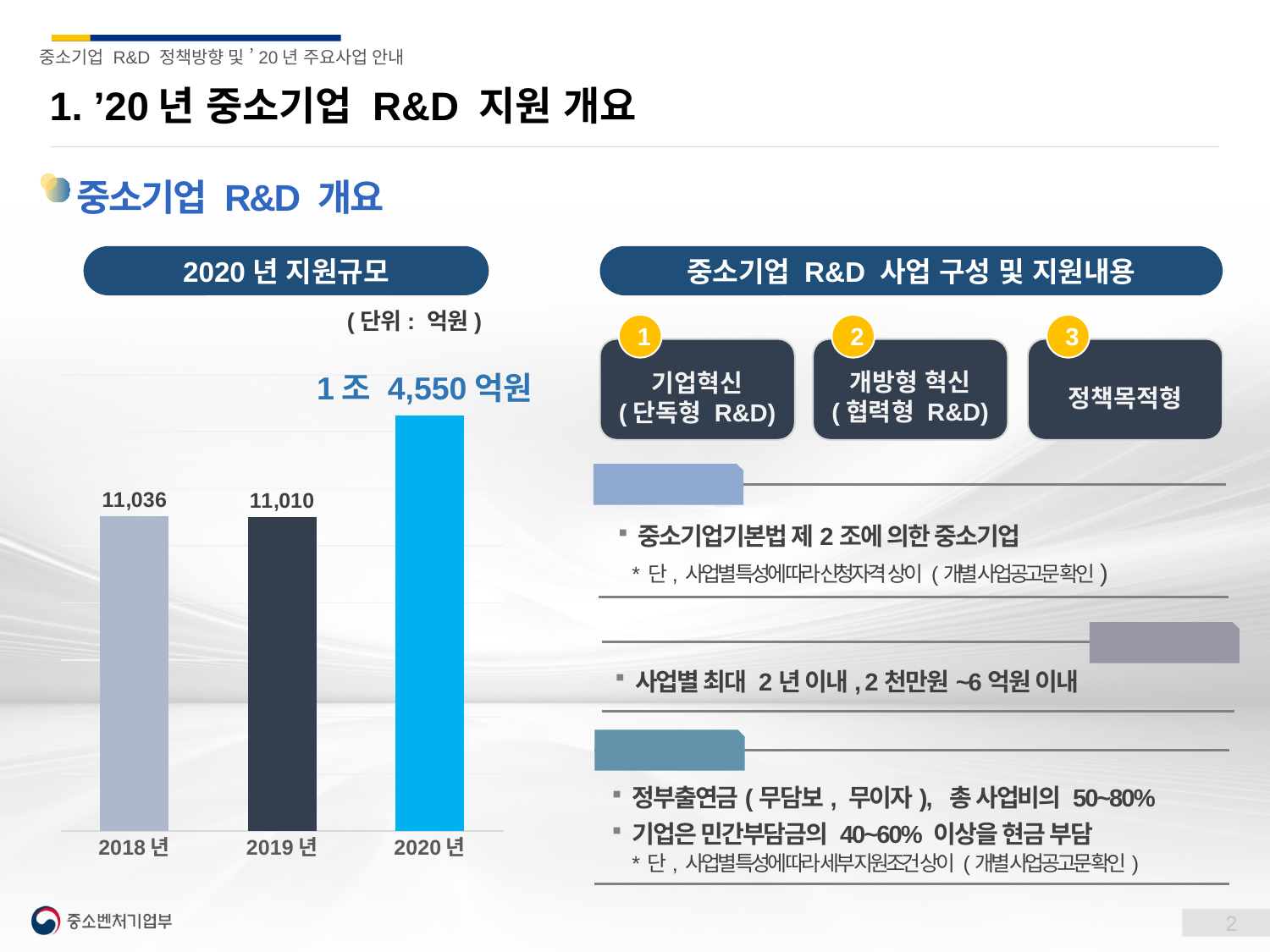

1. ’20년 중소기업 R&D 지원 개요
중소기업 R&D 개요

중소기업 R&D 사업 구성 및 지원내용
2020년 지원규모
(단위: 억원)
1
2
3

개방형 혁신
(협력형 R&D)
기업혁신
(단독형 R&D)
1조 4,550억원

### Chart

| Category | 계열 1 |
|---|---|
| 2018년 | 11036.0 |
| 2019년 | 11010.0 |
| 2020년 | 14559.0 |
정책목적형

지원대상
중소기업기본법 제2조에 의한 중소기업
   * 단, 사업별 특성에 따라 신청자격  상이 (개별 사업공고문 확인)

지원한도
사업별 최대 2년 이내, 2천만원~6억원 이내

지원조건
정부출연금(무담보, 무이자),  총 사업비의 50~80%
기업은 민간부담금의 40~60% 이상을 현금 부담
* 단, 사업별 특성에 따라 세부 지원조건 상이 (개별 사업공고문 확인)
2